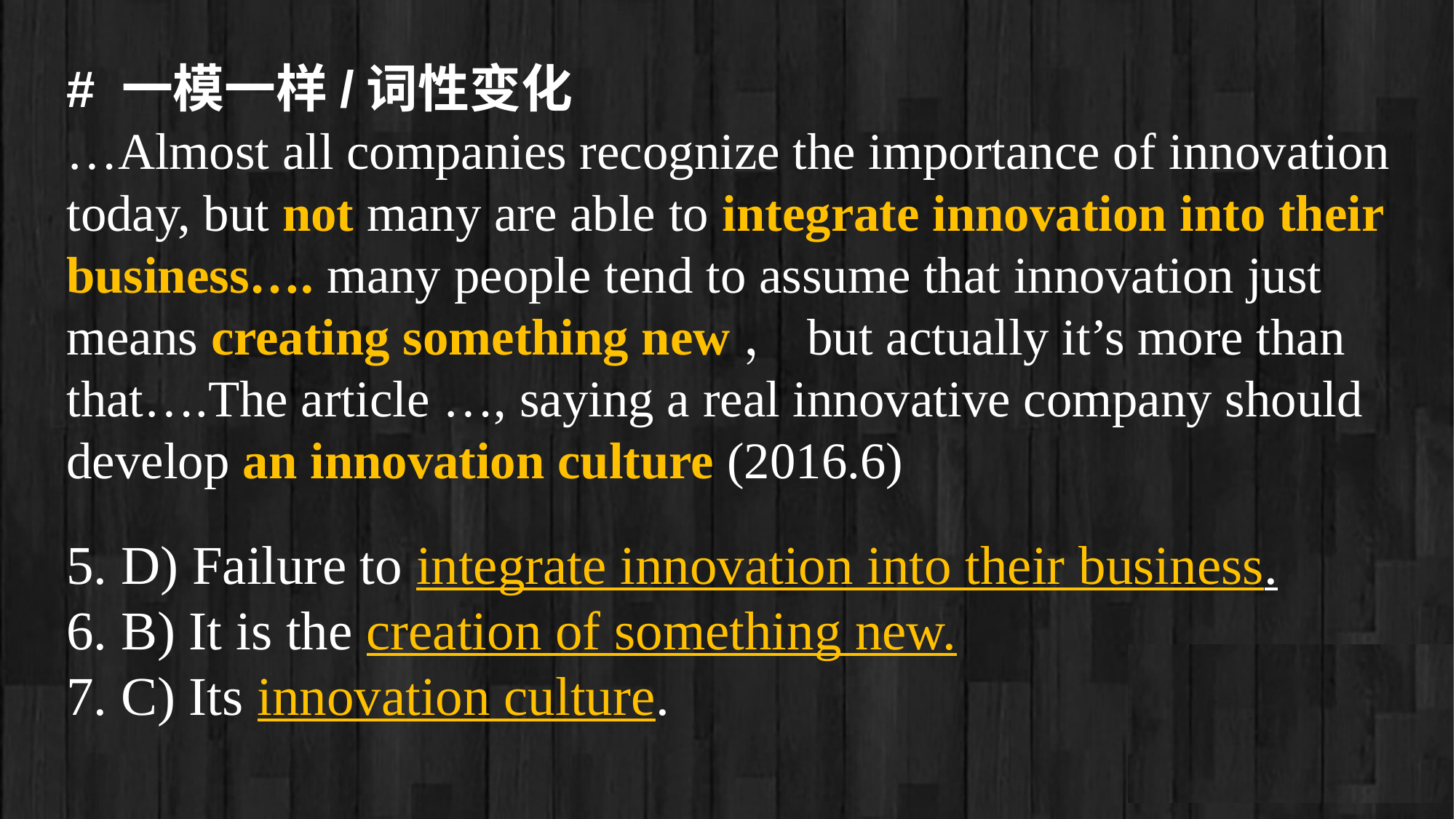

# 一模一样/词性变化
…Almost all companies recognize the importance of innovation today, but not many are able to integrate innovation into their business…. many people tend to assume that innovation just means creating something new，but actually it’s more than that….The article …, saying a real innovative company should develop an innovation culture (2016.6)
5. D) Failure to integrate innovation into their business.
6. B) It is the creation of something new.
7. C) Its innovation culture.